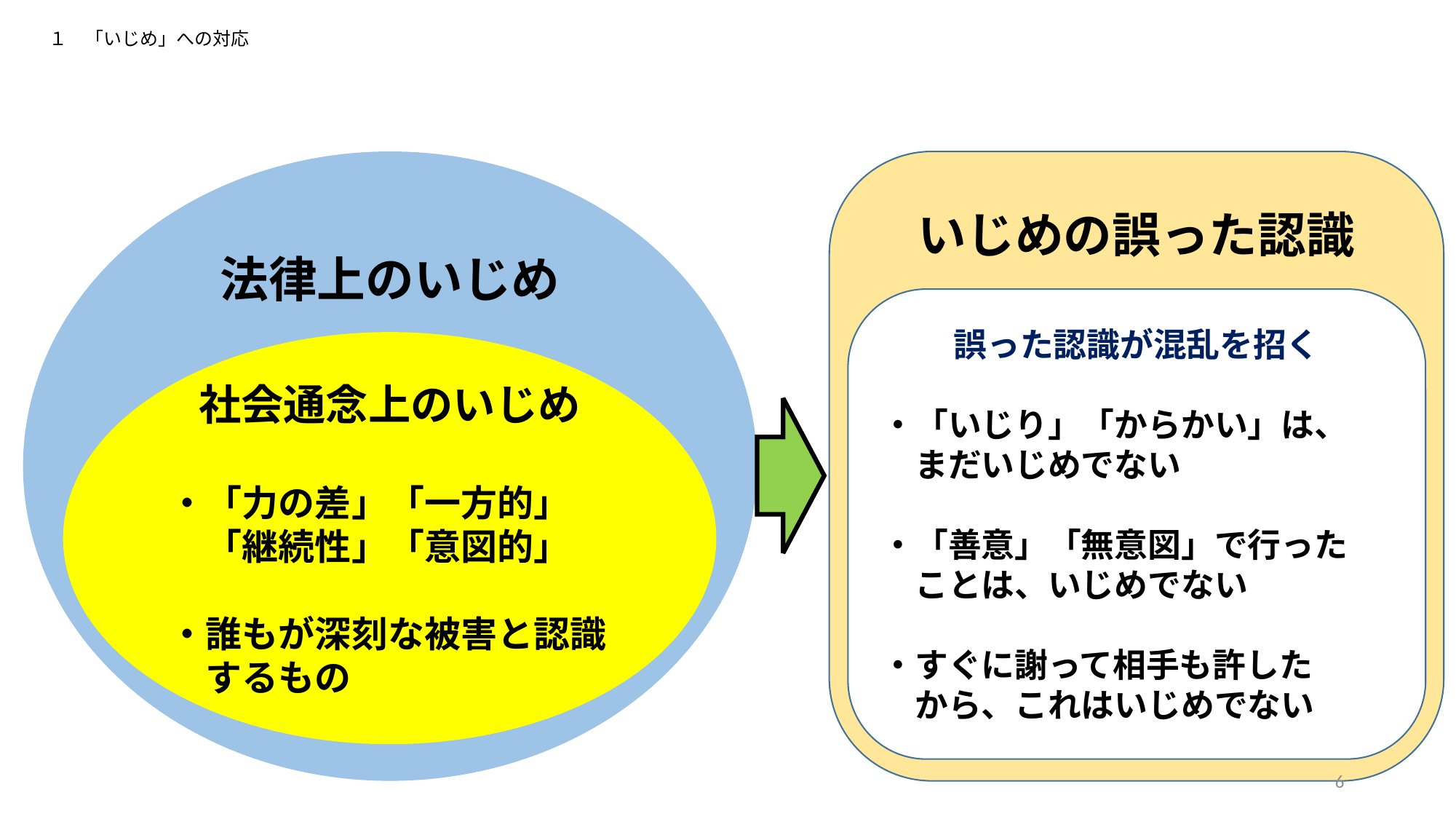

１　「いじめ」への対応
法律上のいじめ
いじめの誤った認識

誤った認識が混乱を招く

・「いじり」「からかい」は、
　まだいじめでない

・「善意」「無意図」で行った
　ことは、いじめでない

・すぐに謝って相手も許した
　から、これはいじめでない
社会通念上のいじめ

・「力の差」「一方的」
　「継続性」「意図的」

・誰もが深刻な被害と認識
　するもの

6